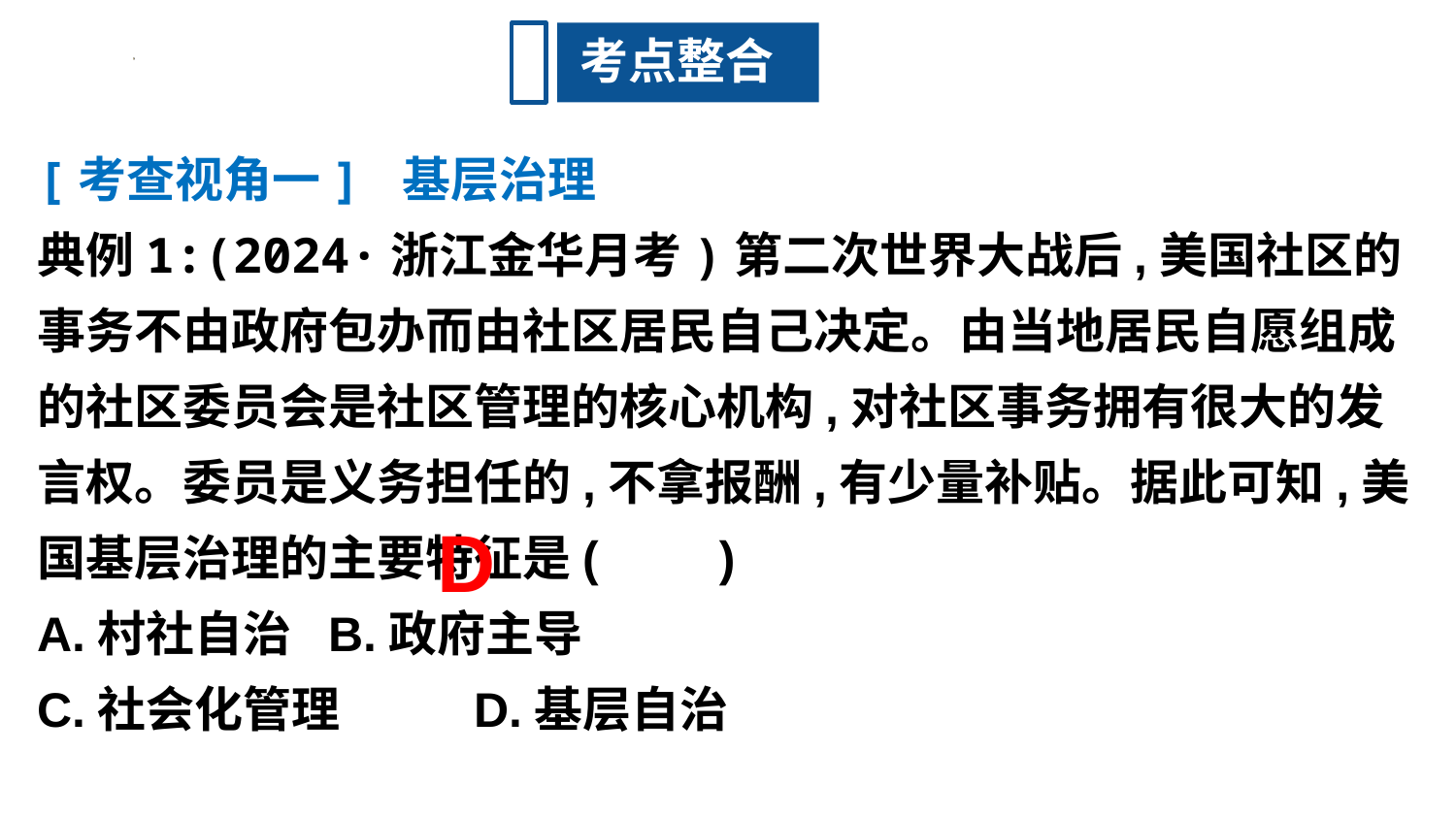

考点整合
[考查视角一] 基层治理
典例1:(2024·浙江金华月考)第二次世界大战后,美国社区的事务不由政府包办而由社区居民自己决定。由当地居民自愿组成的社区委员会是社区管理的核心机构,对社区事务拥有很大的发言权。委员是义务担任的,不拿报酬,有少量补贴。据此可知,美国基层治理的主要特征是(　　)
A.村社自治   	B.政府主导
C.社会化管理	D.基层自治
D